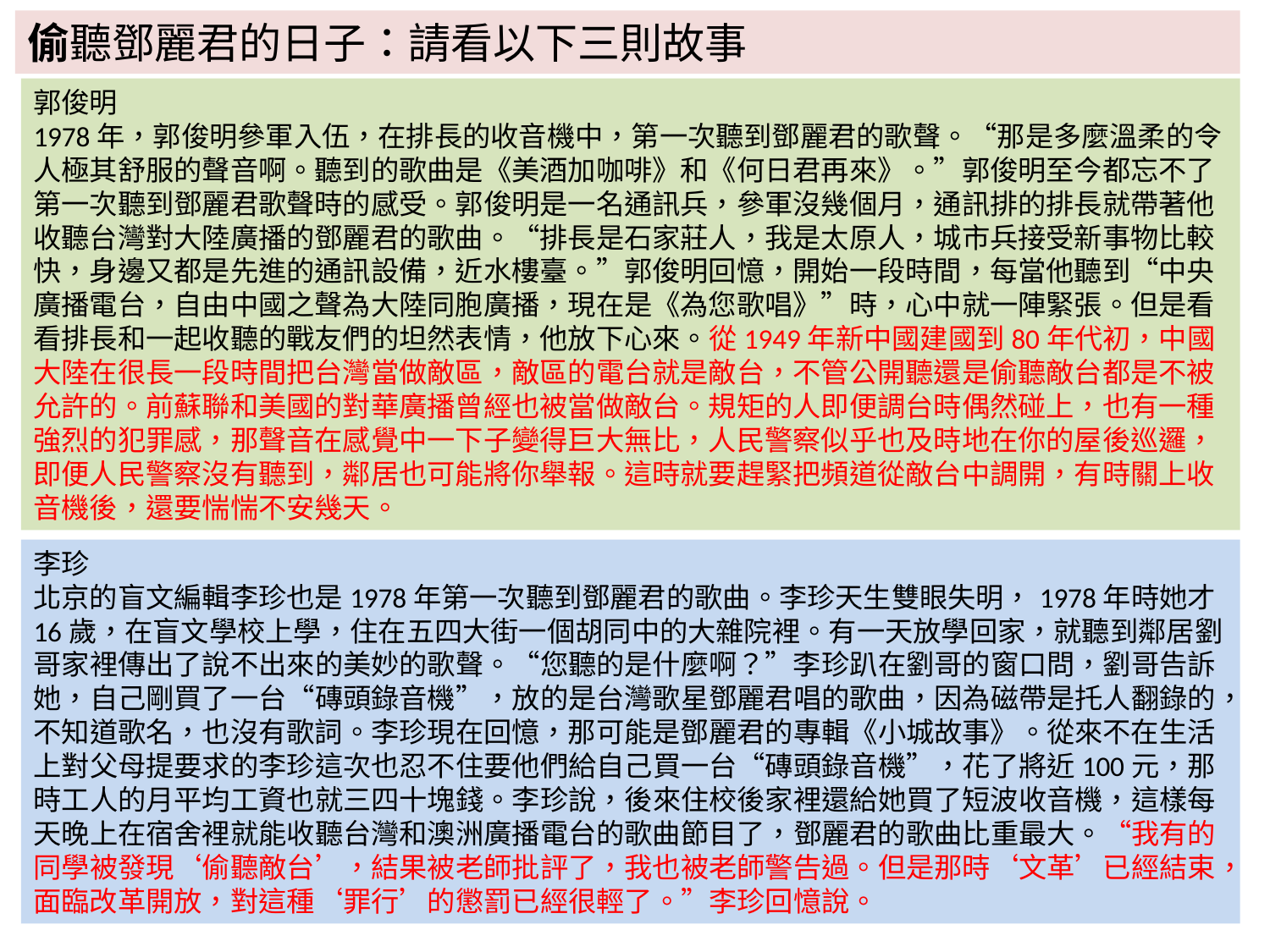

偷聽鄧麗君的日子：請看以下三則故事
郭俊明
1978年，郭俊明參軍入伍，在排長的收音機中，第一次聽到鄧麗君的歌聲。“那是多麼溫柔的令人極其舒服的聲音啊。聽到的歌曲是《美酒加咖啡》和《何日君再來》。”郭俊明至今都忘不了第一次聽到鄧麗君歌聲時的感受。郭俊明是一名通訊兵，參軍沒幾個月，通訊排的排長就帶著他收聽台灣對大陸廣播的鄧麗君的歌曲。“排長是石家莊人，我是太原人，城市兵接受新事物比較快，身邊又都是先進的通訊設備，近水樓臺。”郭俊明回憶，開始一段時間，每當他聽到“中央廣播電台，自由中國之聲為大陸同胞廣播，現在是《為您歌唱》”時，心中就一陣緊張。但是看看排長和一起收聽的戰友們的坦然表情，他放下心來。從1949年新中國建國到80年代初，中國大陸在很長一段時間把台灣當做敵區，敵區的電台就是敵台，不管公開聽還是偷聽敵台都是不被允許的。前蘇聯和美國的對華廣播曾經也被當做敵台。規矩的人即便調台時偶然碰上，也有一種強烈的犯罪感，那聲音在感覺中一下子變得巨大無比，人民警察似乎也及時地在你的屋後巡邏，即便人民警察沒有聽到，鄰居也可能將你舉報。這時就要趕緊把頻道從敵台中調開，有時關上收音機後，還要惴惴不安幾天。
李珍
北京的盲文編輯李珍也是1978年第一次聽到鄧麗君的歌曲。李珍天生雙眼失明，1978年時她才16歲，在盲文學校上學，住在五四大街一個胡同中的大雜院裡。有一天放學回家，就聽到鄰居劉哥家裡傳出了說不出來的美妙的歌聲。“您聽的是什麼啊？”李珍趴在劉哥的窗口問，劉哥告訴她，自己剛買了一台“磚頭錄音機”，放的是台灣歌星鄧麗君唱的歌曲，因為磁帶是托人翻錄的，不知道歌名，也沒有歌詞。李珍現在回憶，那可能是鄧麗君的專輯《小城故事》。從來不在生活上對父母提要求的李珍這次也忍不住要他們給自己買一台“磚頭錄音機”，花了將近100元，那時工人的月平均工資也就三四十塊錢。李珍說，後來住校後家裡還給她買了短波收音機，這樣每天晚上在宿舍裡就能收聽台灣和澳洲廣播電台的歌曲節目了，鄧麗君的歌曲比重最大。“我有的同學被發現‘偷聽敵台’，結果被老師批評了，我也被老師警告過。但是那時‘文革’已經結束，面臨改革開放，對這種‘罪行’的懲罰已經很輕了。”李珍回憶說。